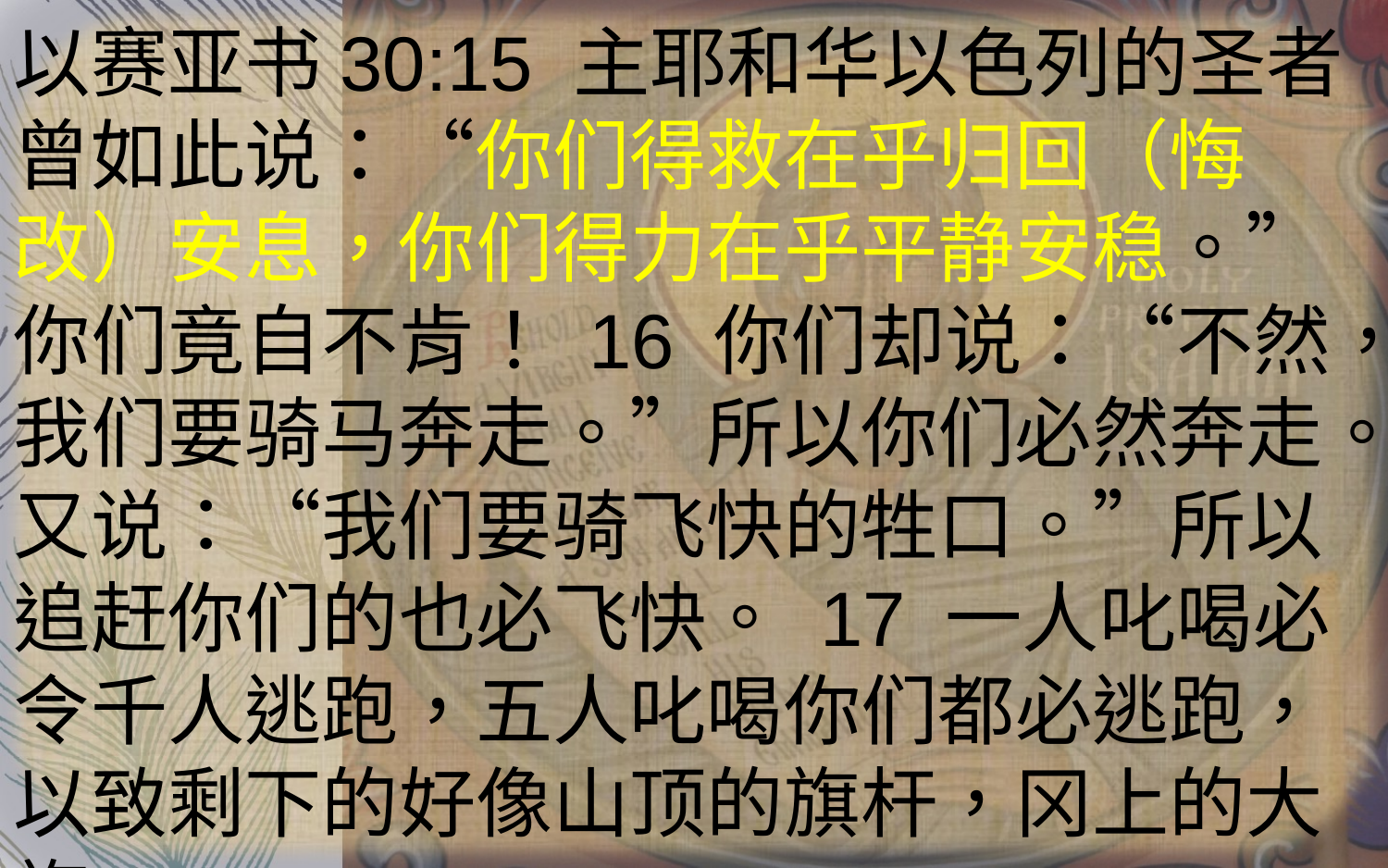

以赛亚书30:15 主耶和华以色列的圣者曾如此说：“你们得救在乎归回（悔改）安息，你们得力在乎平静安稳。”你们竟自不肯！ 16 你们却说：“不然，我们要骑马奔走。”所以你们必然奔走。又说：“我们要骑飞快的牲口。”所以追赶你们的也必飞快。 17 一人叱喝必令千人逃跑，五人叱喝你们都必逃跑，以致剩下的好像山顶的旗杆，冈上的大旗。